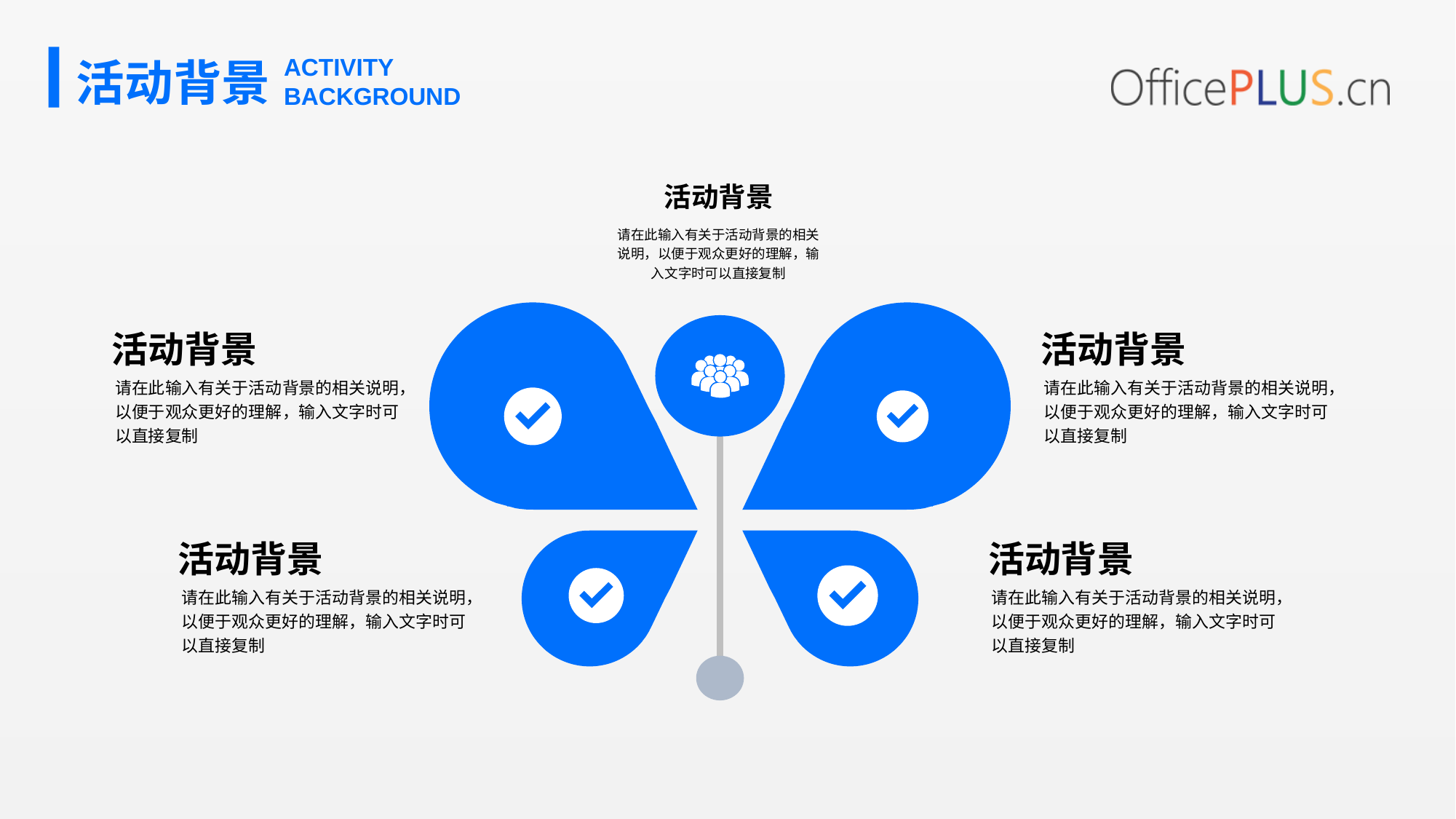

活动背景
ACTIVITY
BACKGROUND
活动背景
请在此输入有关于活动背景的相关说明，以便于观众更好的理解，输入文字时可以直接复制

活动背景
请在此输入有关于活动背景的相关说明，以便于观众更好的理解，输入文字时可以直接复制
活动背景
请在此输入有关于活动背景的相关说明，以便于观众更好的理解，输入文字时可以直接复制

活动背景
请在此输入有关于活动背景的相关说明，以便于观众更好的理解，输入文字时可以直接复制

活动背景
请在此输入有关于活动背景的相关说明，以便于观众更好的理解，输入文字时可以直接复制